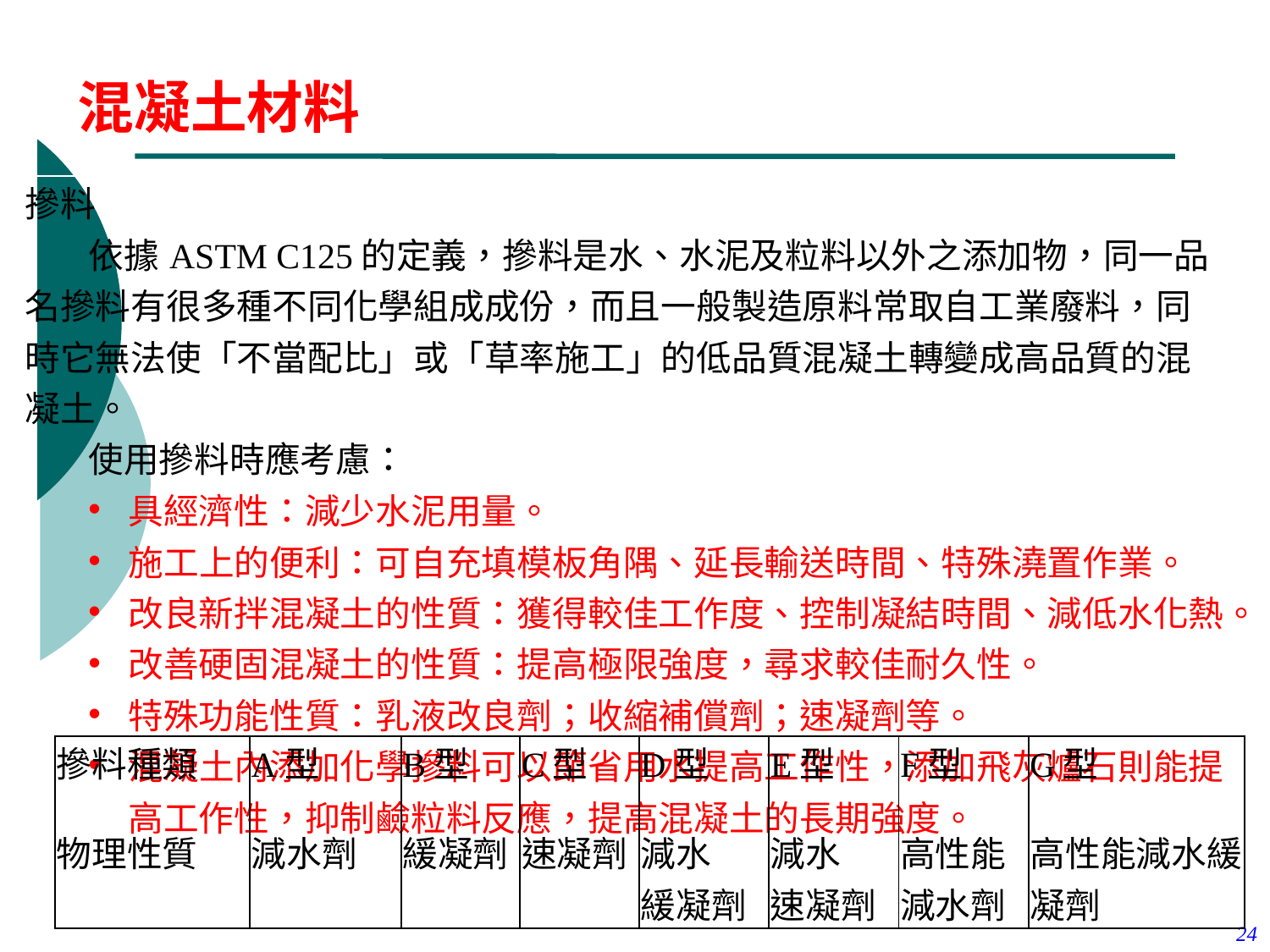

混凝土材料
| 摻料 依據ASTM C125的定義，摻料是水、水泥及粒料以外之添加物，同一品名摻料有很多種不同化學組成成份，而且一般製造原料常取自工業廢料，同時它無法使「不當配比」或「草率施工」的低品質混凝土轉變成高品質的混凝土。 使用摻料時應考慮： 具經濟性：減少水泥用量。 施工上的便利：可自充填模板角隅、延長輸送時間、特殊澆置作業。 改良新拌混凝土的性質：獲得較佳工作度、控制凝結時間、減低水化熱。 改善硬固混凝土的性質：提高極限強度，尋求較佳耐久性。 特殊功能性質：乳液改良劑；收縮補償劑；速凝劑等。 混凝土內添加化學摻料可以節省用水提高工作性，添加飛灰爐石則能提高工作性，抑制鹼粒料反應，提高混凝土的長期強度。 |
| --- |
| 摻料種類   物理性質 | A型   減水劑 | B型   緩凝劑 | C型   速凝劑 | D型 減水 緩凝劑 | E型 減水 速凝劑 | F型 高性能 減水劑 | G型 高性能減水緩凝劑 |
| --- | --- | --- | --- | --- | --- | --- | --- |
24